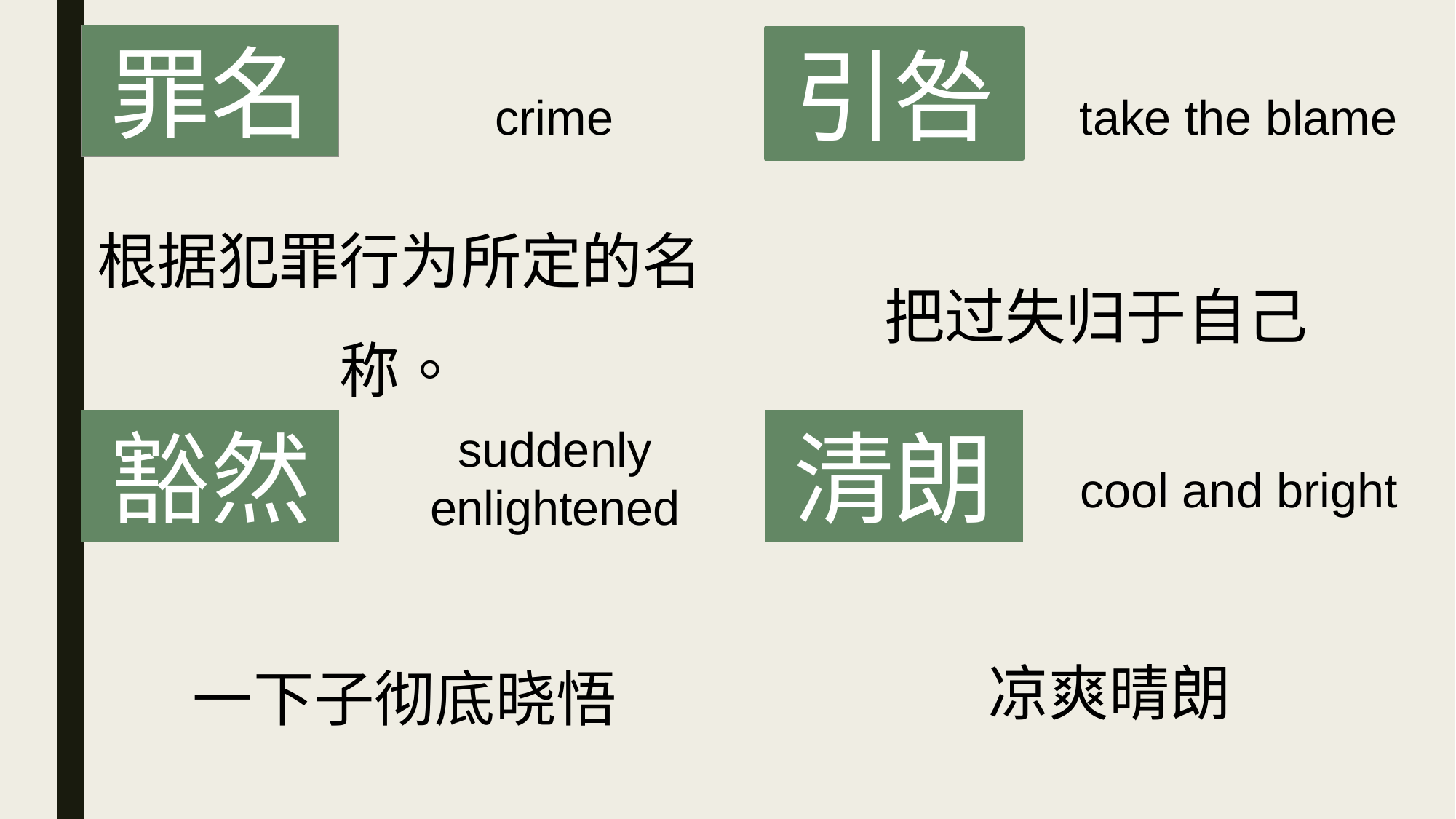

罪名
引咎
crime
take the blame
根据犯罪行为所定的名称。
把过失归于自己
豁然
清朗
suddenly enlightened
cool and bright
凉爽晴朗
一下子彻底晓悟